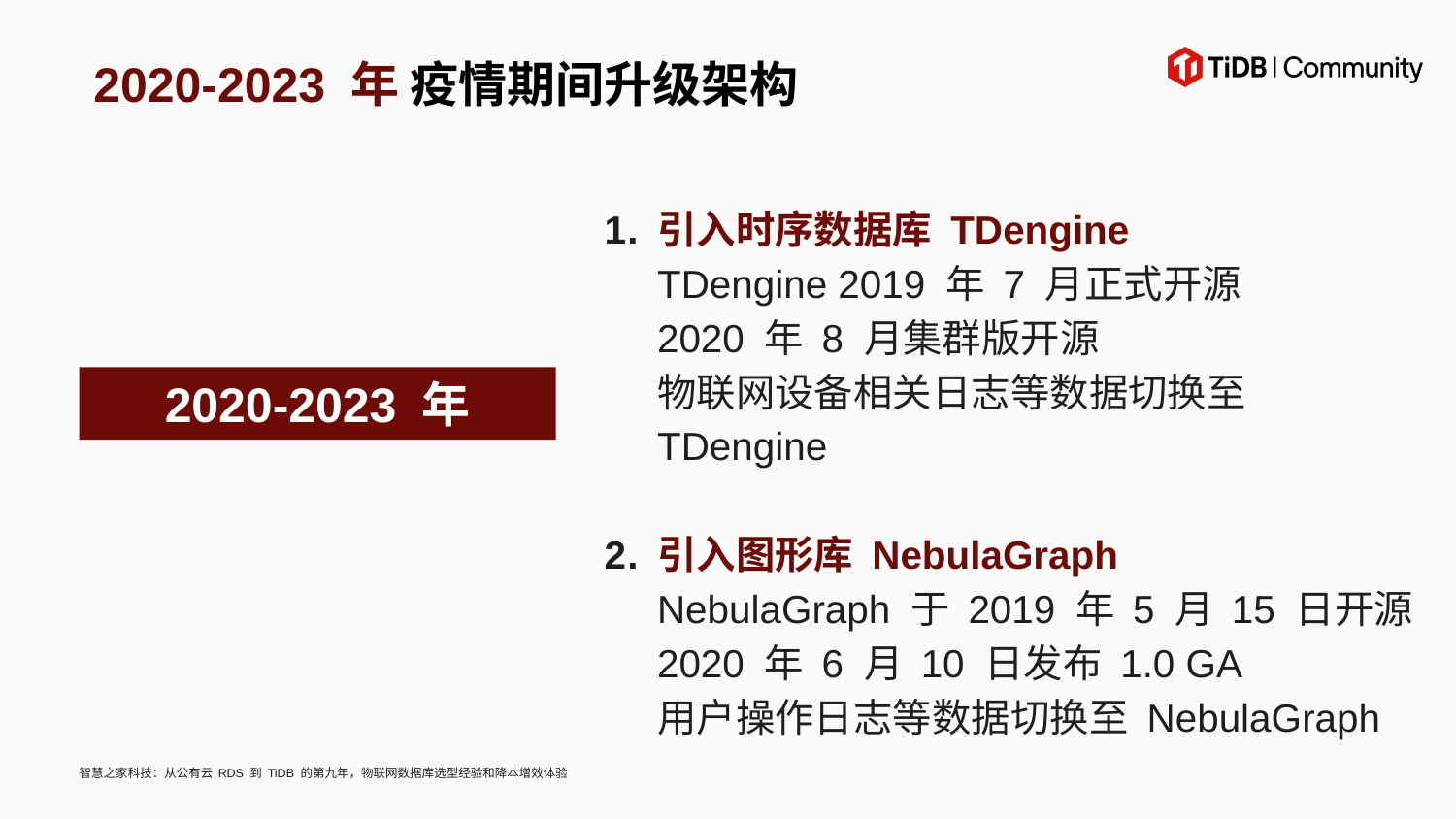

2020-2023 年 疫情期间升级架构
引入时序数据库 TDengine
TDengine 2019 年 7 月正式开源
2020 年 8 月集群版开源‌
物联网设备相关日志等数据切换至 TDengine

引入图形库 NebulaGraph
NebulaGraph 于 2019 年 5 月 15 日开源 2020 年 6 月 10 日发布 1.0 GA
用户操作日志等数据切换至 NebulaGraph

2020-2023 年
智慧之家科技：从公有云 RDS 到 TiDB 的第九年，物联网数据库选型经验和降本增效体验